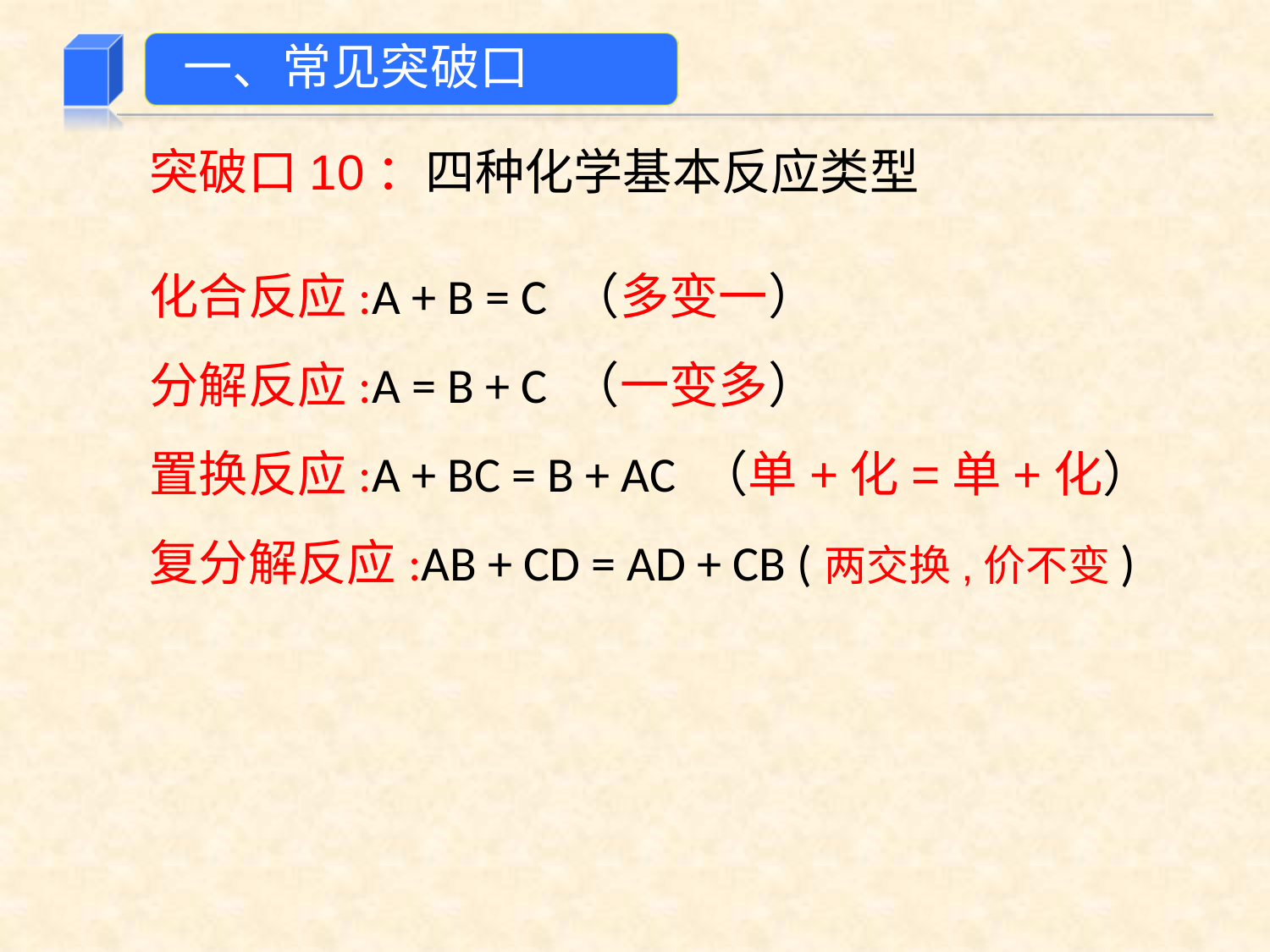

一、常见突破口
突破口10：四种化学基本反应类型
化合反应:A + B = C （多变一）
分解反应:A = B + C （一变多）
置换反应:A + BC = B + AC （单+化=单+化）
复分解反应:AB + CD = AD + CB (两交换,价不变)